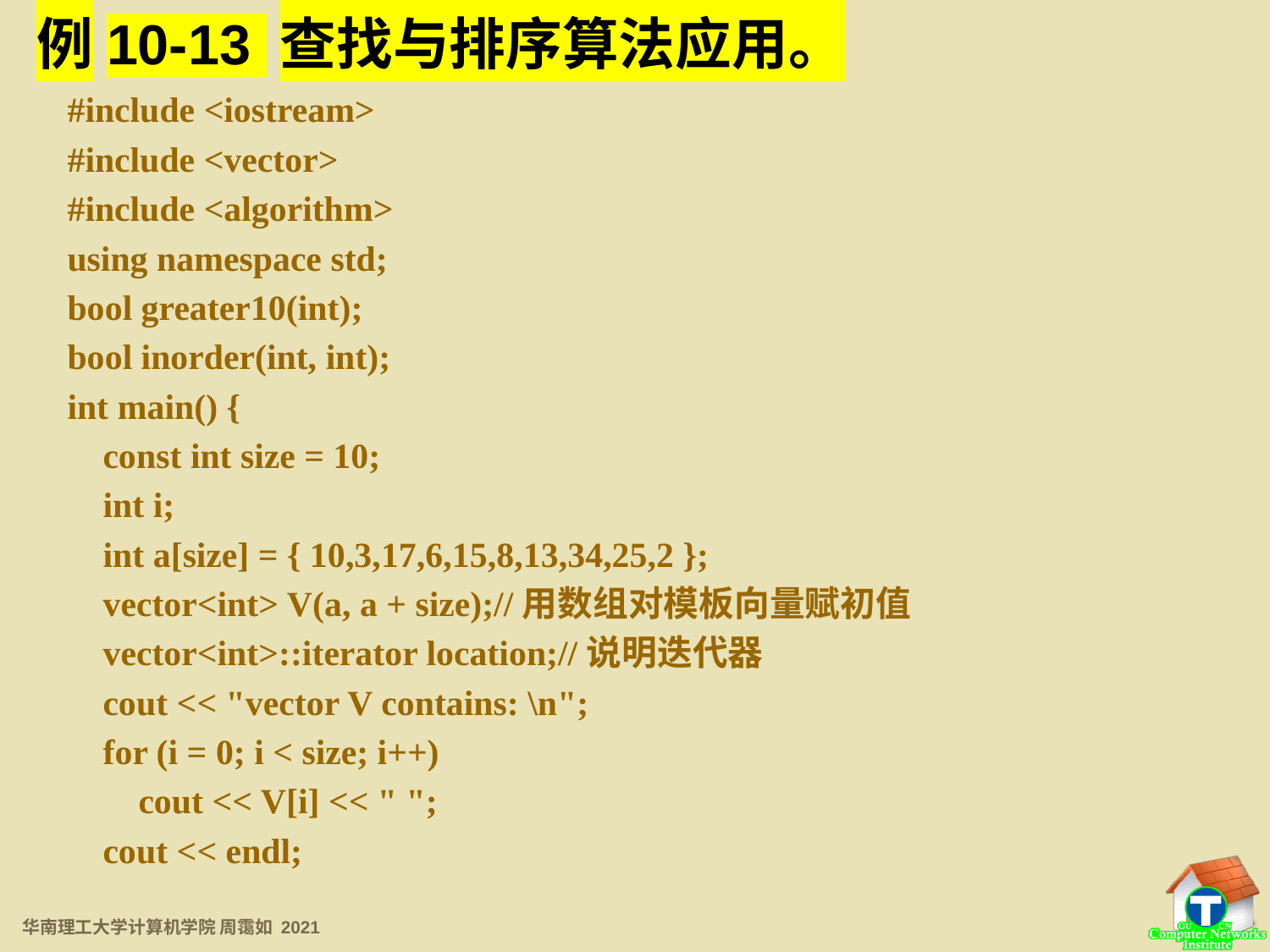

例10-13 查找与排序算法应用。
#include <iostream>
#include <vector>
#include <algorithm>
using namespace std;
bool greater10(int);
bool inorder(int, int);
int main() {
    const int size = 10;
    int i;
    int a[size] = { 10,3,17,6,15,8,13,34,25,2 };
    vector<int> V(a, a + size);//用数组对模板向量赋初值
    vector<int>::iterator location;//说明迭代器
    cout << "vector V contains: \n";
    for (i = 0; i < size; i++)
        cout << V[i] << " ";
    cout << endl;